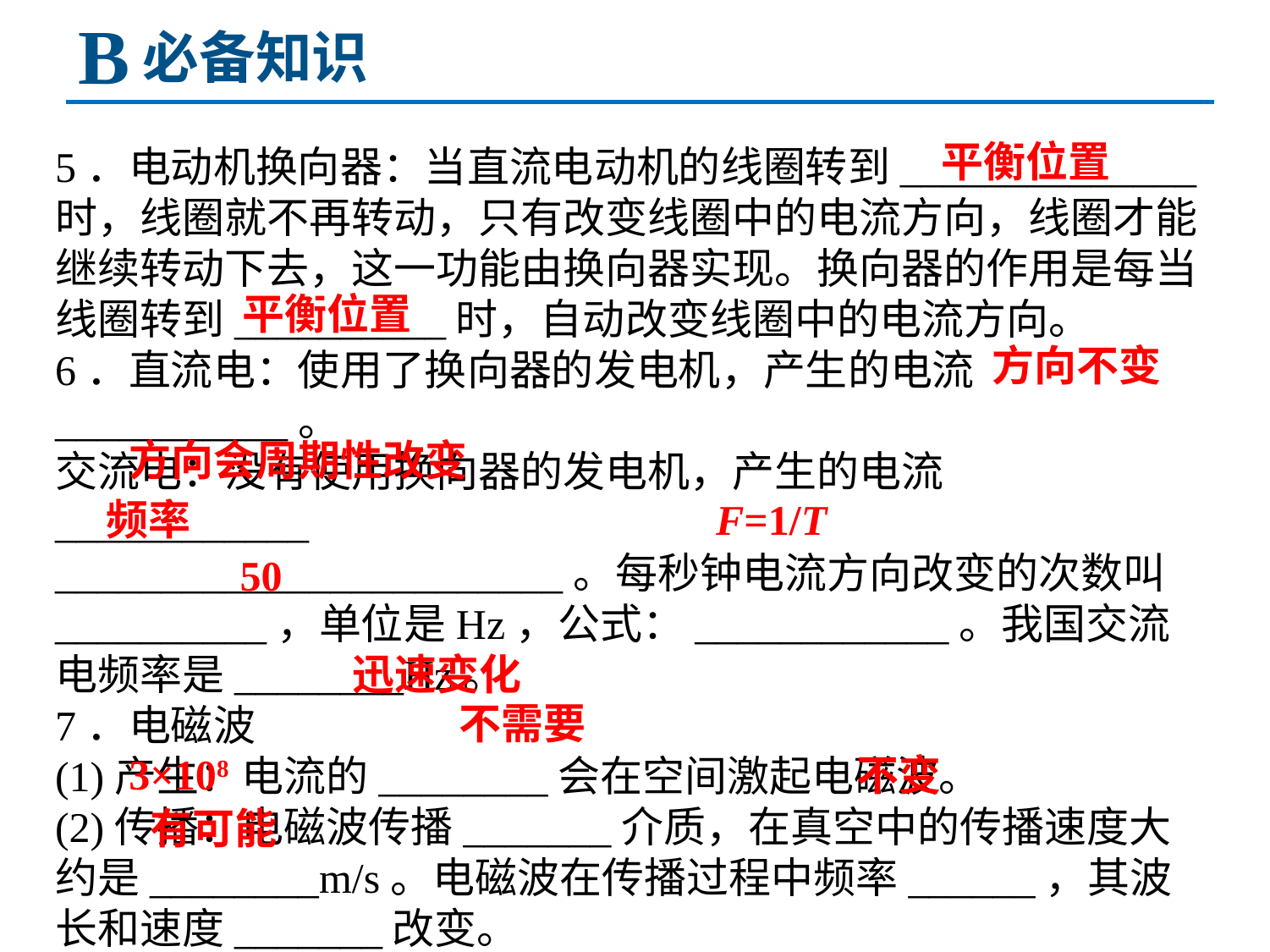

B
必备知识
平衡位置
5．电动机换向器：当直流电动机的线圈转到______________时，线圈就不再转动，只有改变线圈中的电流方向，线圈才能继续转动下去，这一功能由换向器实现。换向器的作用是每当线圈转到__________时，自动改变线圈中的电流方向。
6．直流电：使用了换向器的发电机，产生的电流___________。
交流电：没有使用换向器的发电机，产生的电流____________
________________________。每秒钟电流方向改变的次数叫__________，单位是Hz，公式：____________。我国交流电频率是________Hz。
7．电磁波
(1)产生：电流的________会在空间激起电磁波。
(2)传播：电磁波传播_______介质，在真空中的传播速度大约是________m/s。电磁波在传播过程中频率______，其波长和速度_______改变。
(3)应用：电磁波谱。
平衡位置
方向不变
方向会周期性改变
F=1/T
频率
50
迅速变化
不需要
3×108
不变
有可能